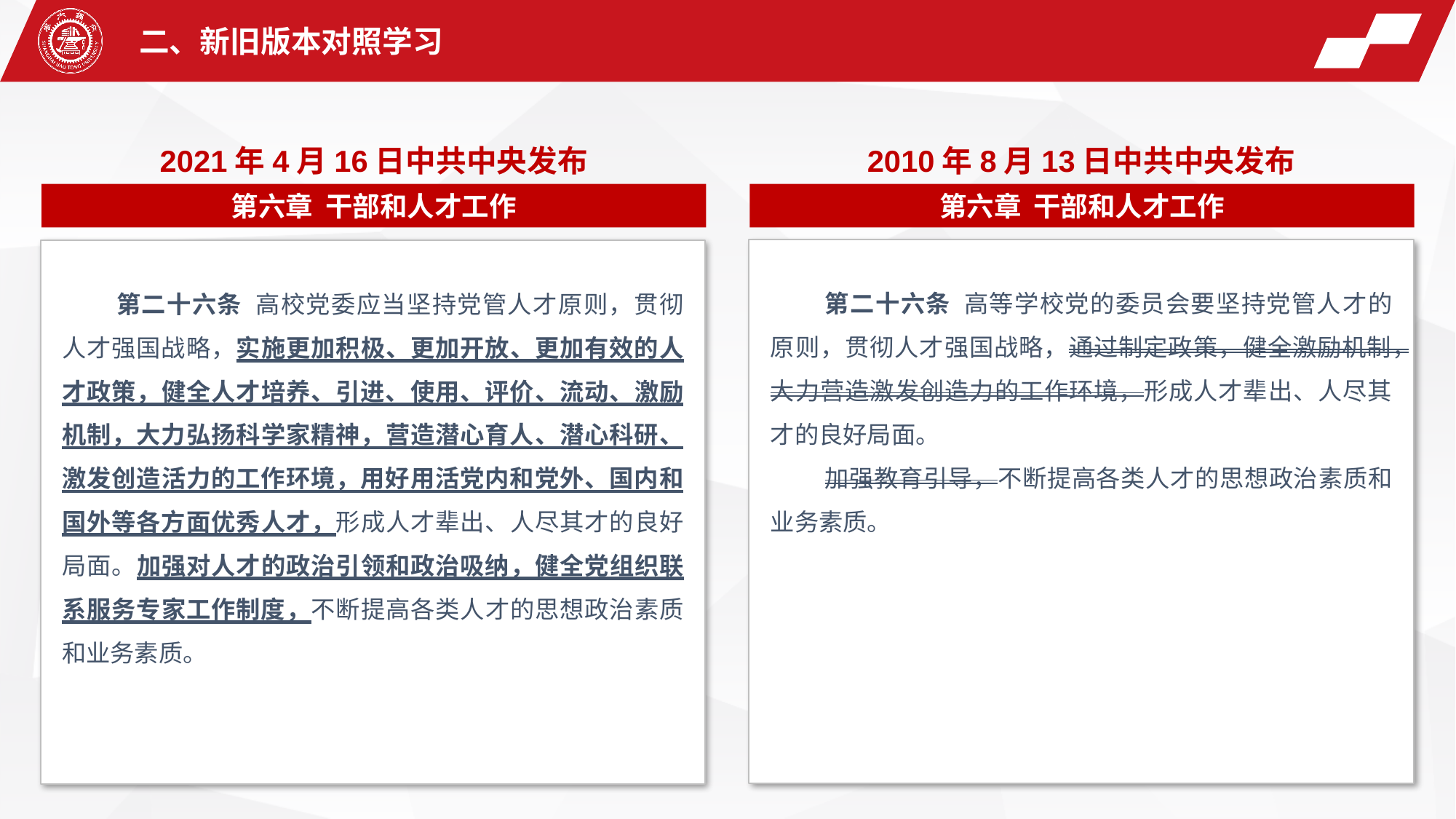

二、新旧版本对照学习
2021年4月16日中共中央发布
2010年8月13日中共中央发布
第六章  干部和人才工作
第六章  干部和人才工作

第二十六条  高等学校党的委员会要坚持党管人才的原则，贯彻人才强国战略，通过制定政策，健全激励机制，大力营造激发创造力的工作环境，形成人才辈出、人尽其才的良好局面。
加强教育引导，不断提高各类人才的思想政治素质和业务素质。

第二十六条  高校党委应当坚持党管人才原则，贯彻人才强国战略，实施更加积极、更加开放、更加有效的人才政策，健全人才培养、引进、使用、评价、流动、激励机制，大力弘扬科学家精神，营造潜心育人、潜心科研、激发创造活力的工作环境，用好用活党内和党外、国内和国外等各方面优秀人才，形成人才辈出、人尽其才的良好局面。加强对人才的政治引领和政治吸纳，健全党组织联系服务专家工作制度，不断提高各类人才的思想政治素质和业务素质。